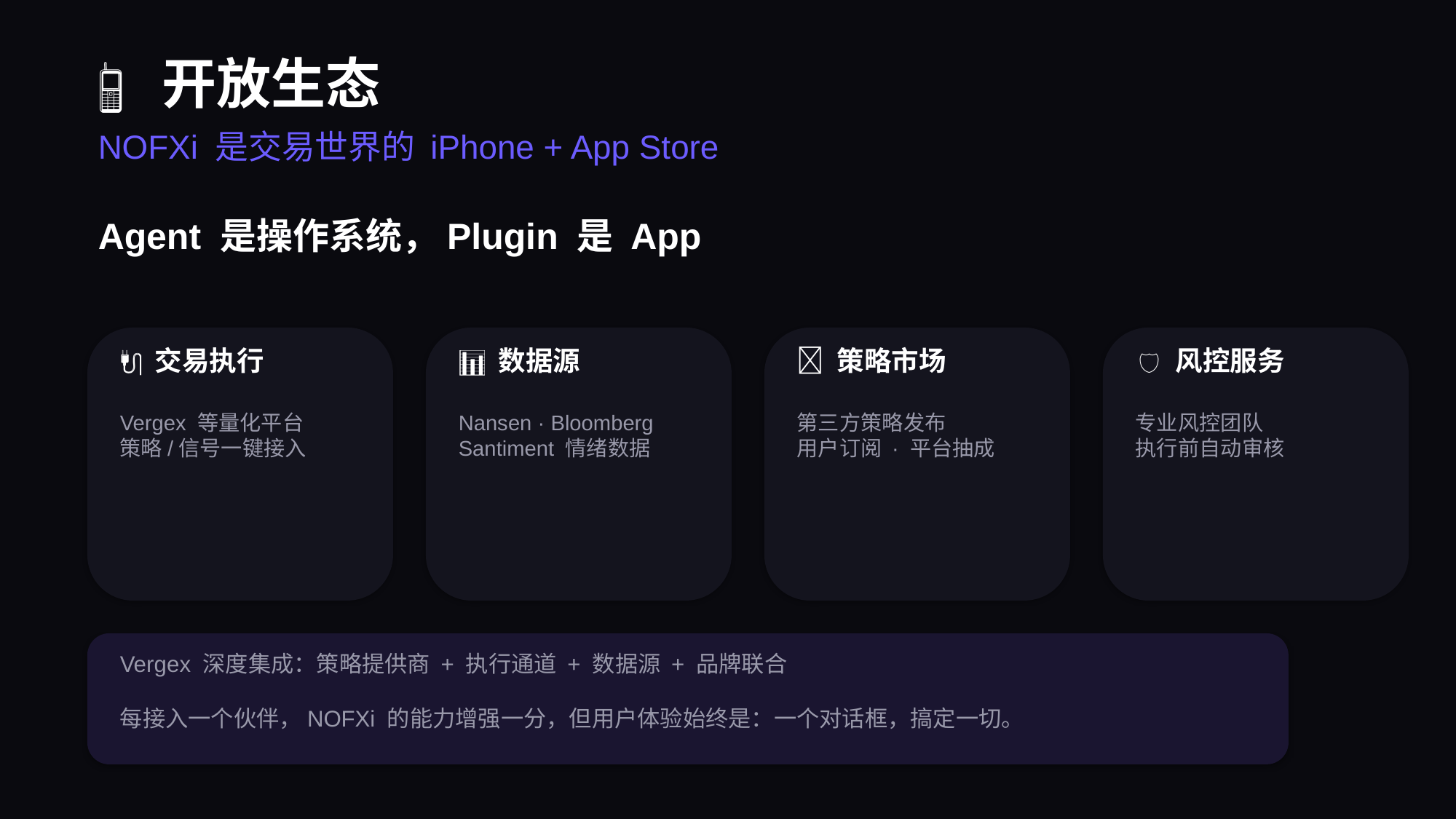

📱  开放生态
NOFXi 是交易世界的 iPhone + App Store
Agent 是操作系统，Plugin 是 App

🔌 交易执行
📊 数据源
🧮 策略市场
🛡️ 风控服务
Vergex 等量化平台
策略/信号一键接入
Nansen · Bloomberg
Santiment 情绪数据
第三方策略发布
用户订阅 · 平台抽成
专业风控团队
执行前自动审核

Vergex 深度集成：策略提供商 + 执行通道 + 数据源 + 品牌联合
每接入一个伙伴，NOFXi 的能力增强一分，但用户体验始终是：一个对话框，搞定一切。